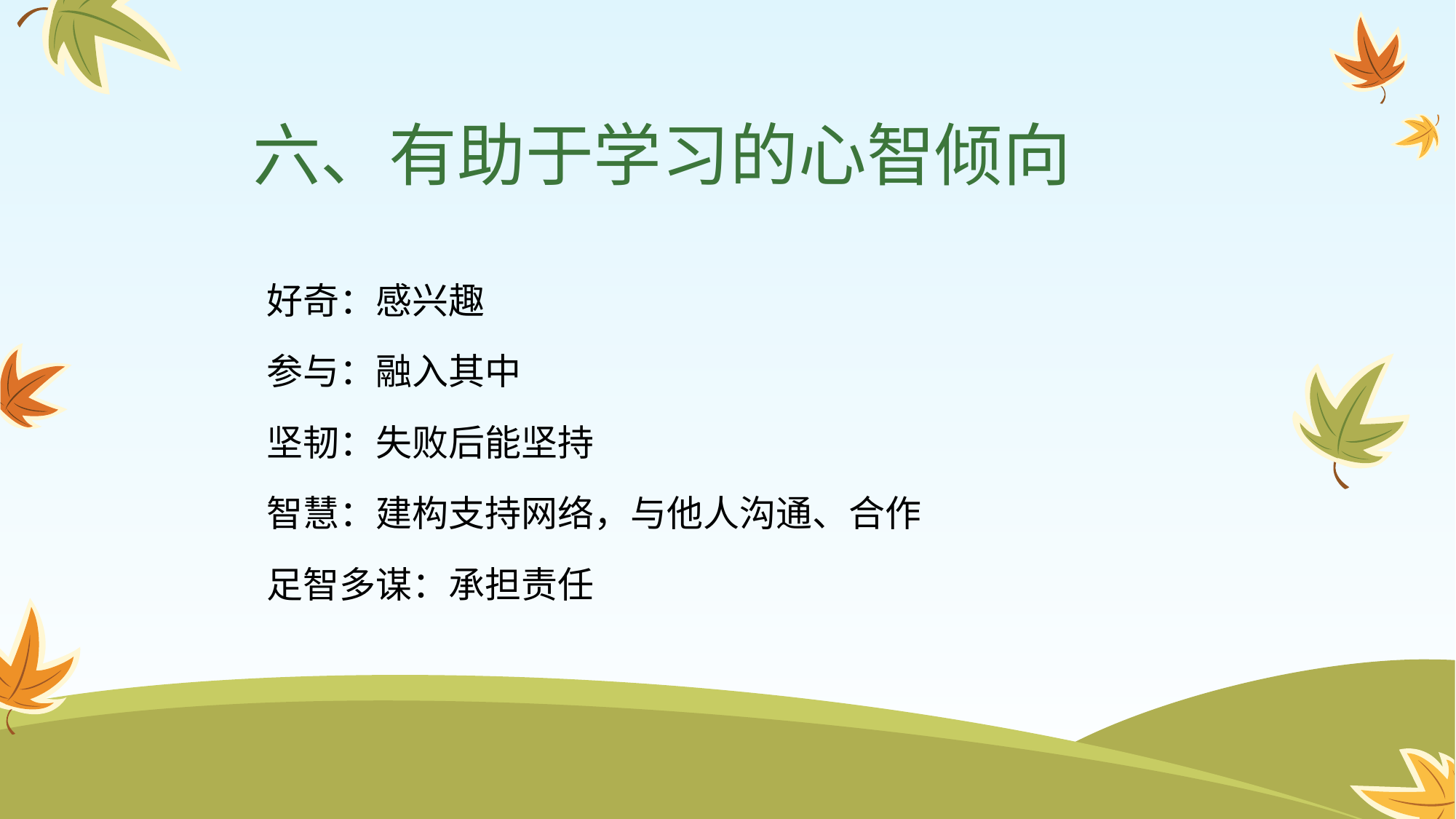

六、有助于学习的心智倾向
好奇：感兴趣
参与：融入其中
坚韧：失败后能坚持
智慧：建构支持网络，与他人沟通、合作
足智多谋：承担责任